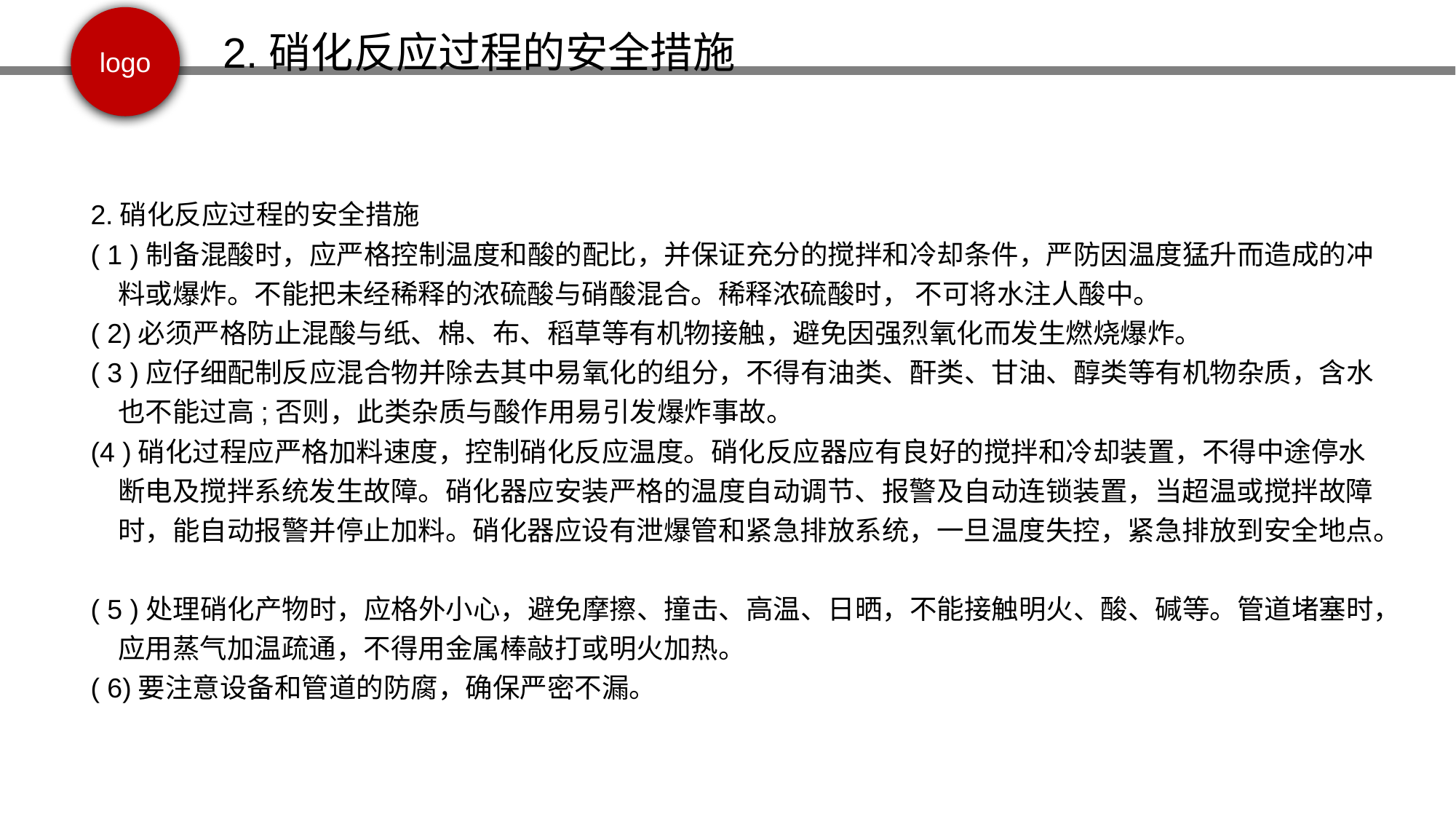

2.硝化反应过程的安全措施
2.硝化反应过程的安全措施
( 1 )制备混酸时，应严格控制温度和酸的配比，并保证充分的搅拌和冷却条件，严防因温度猛升而造成的冲料或爆炸。不能把未经稀释的浓硫酸与硝酸混合。稀释浓硫酸时， 不可将水注人酸中。
( 2)必须严格防止混酸与纸、棉、布、稻草等有机物接触，避免因强烈氧化而发生燃烧爆炸。
( 3 )应仔细配制反应混合物并除去其中易氧化的组分，不得有油类、酐类、甘油、醇类等有机物杂质，含水也不能过高;否则，此类杂质与酸作用易引发爆炸事故。
(4 )硝化过程应严格加料速度，控制硝化反应温度。硝化反应器应有良好的搅拌和冷却装置，不得中途停水断电及搅拌系统发生故障。硝化器应安装严格的温度自动调节、报警及自动连锁装置，当超温或搅拌故障时，能自动报警并停止加料。硝化器应设有泄爆管和紧急排放系统，一旦温度失控，紧急排放到安全地点。
( 5 )处理硝化产物时，应格外小心，避免摩擦、撞击、高温、日晒，不能接触明火、酸、碱等。管道堵塞时，应用蒸气加温疏通，不得用金属棒敲打或明火加热。
( 6)要注意设备和管道的防腐，确保严密不漏。